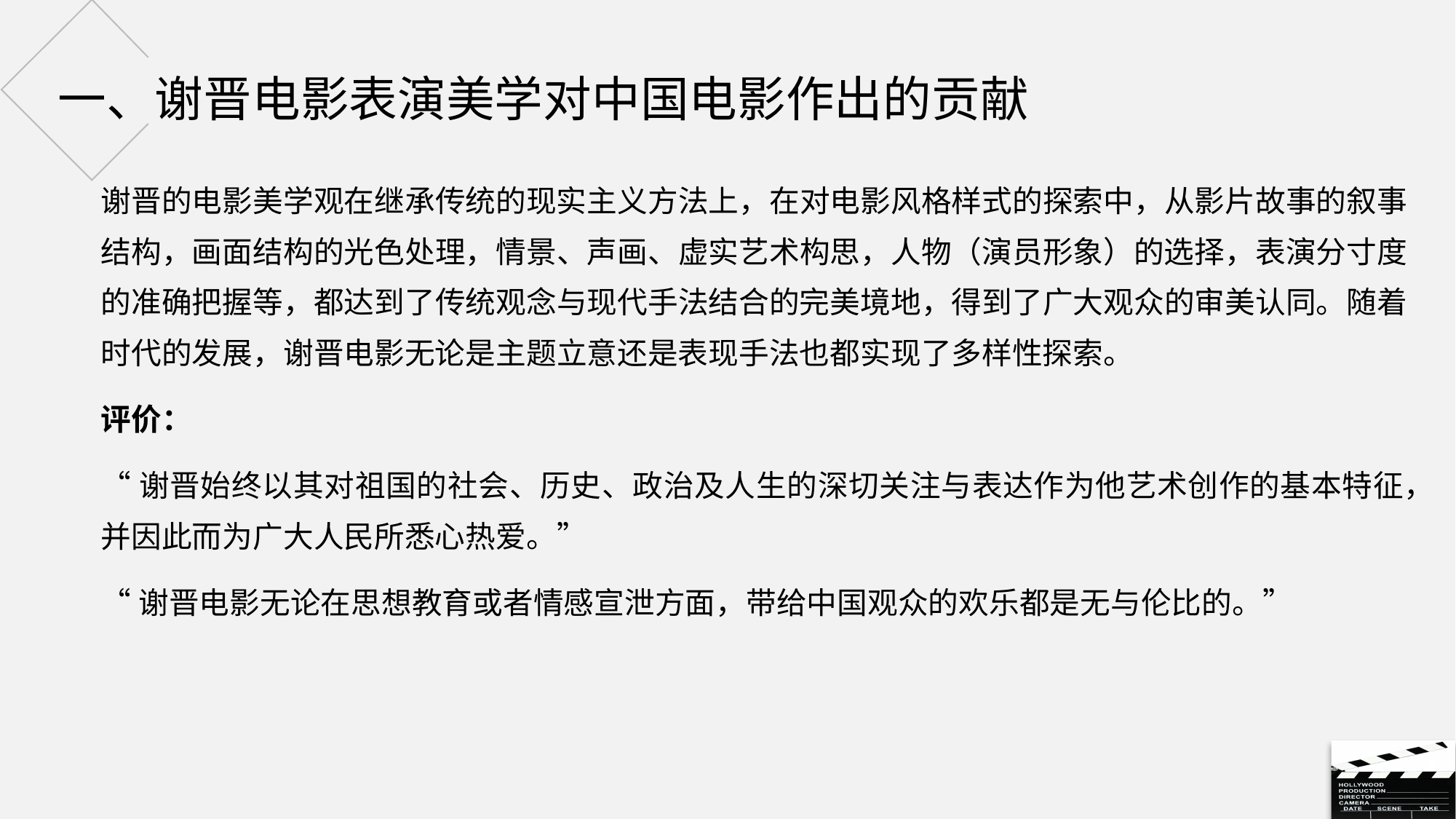

# 一、谢晋电影表演美学对中国电影作出的贡献
谢晋的电影美学观在继承传统的现实主义方法上，在对电影风格样式的探索中，从影片故事的叙事结构，画面结构的光色处理，情景、声画、虚实艺术构思，人物（演员形象）的选择，表演分寸度的准确把握等，都达到了传统观念与现代手法结合的完美境地，得到了广大观众的审美认同。随着时代的发展，谢晋电影无论是主题立意还是表现手法也都实现了多样性探索。
评价：
“谢晋始终以其对祖国的社会、历史、政治及人生的深切关注与表达作为他艺术创作的基本特征，并因此而为广大人民所悉心热爱。”
“谢晋电影无论在思想教育或者情感宣泄方面，带给中国观众的欢乐都是无与伦比的。”